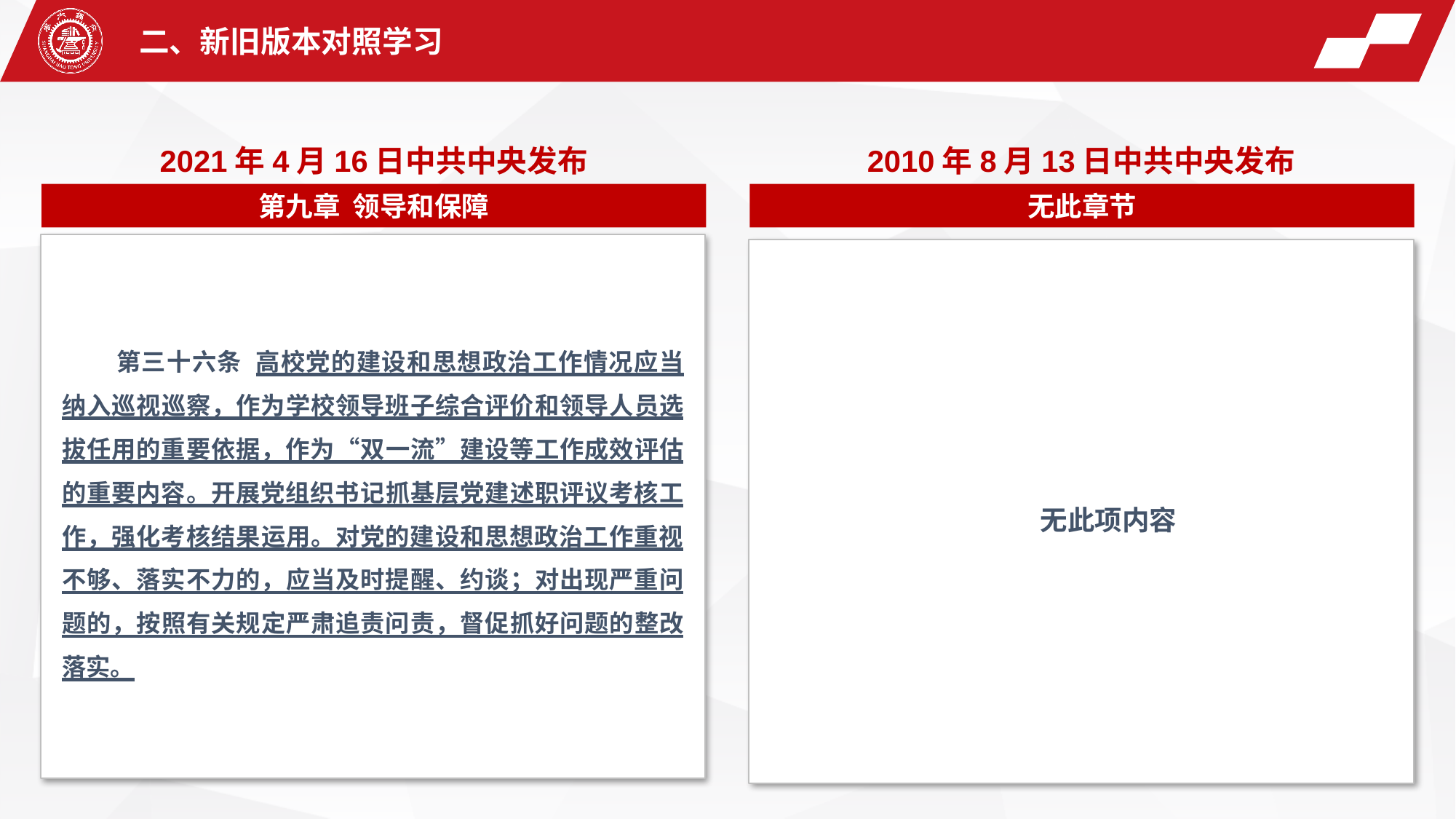

二、新旧版本对照学习
2021年4月16日中共中央发布
2010年8月13日中共中央发布
第九章  领导和保障
无此章节
第三十六条  高校党的建设和思想政治工作情况应当纳入巡视巡察，作为学校领导班子综合评价和领导人员选拔任用的重要依据，作为“双一流”建设等工作成效评估的重要内容。开展党组织书记抓基层党建述职评议考核工作，强化考核结果运用。对党的建设和思想政治工作重视不够、落实不力的，应当及时提醒、约谈；对出现严重问题的，按照有关规定严肃追责问责，督促抓好问题的整改落实。
无此项内容